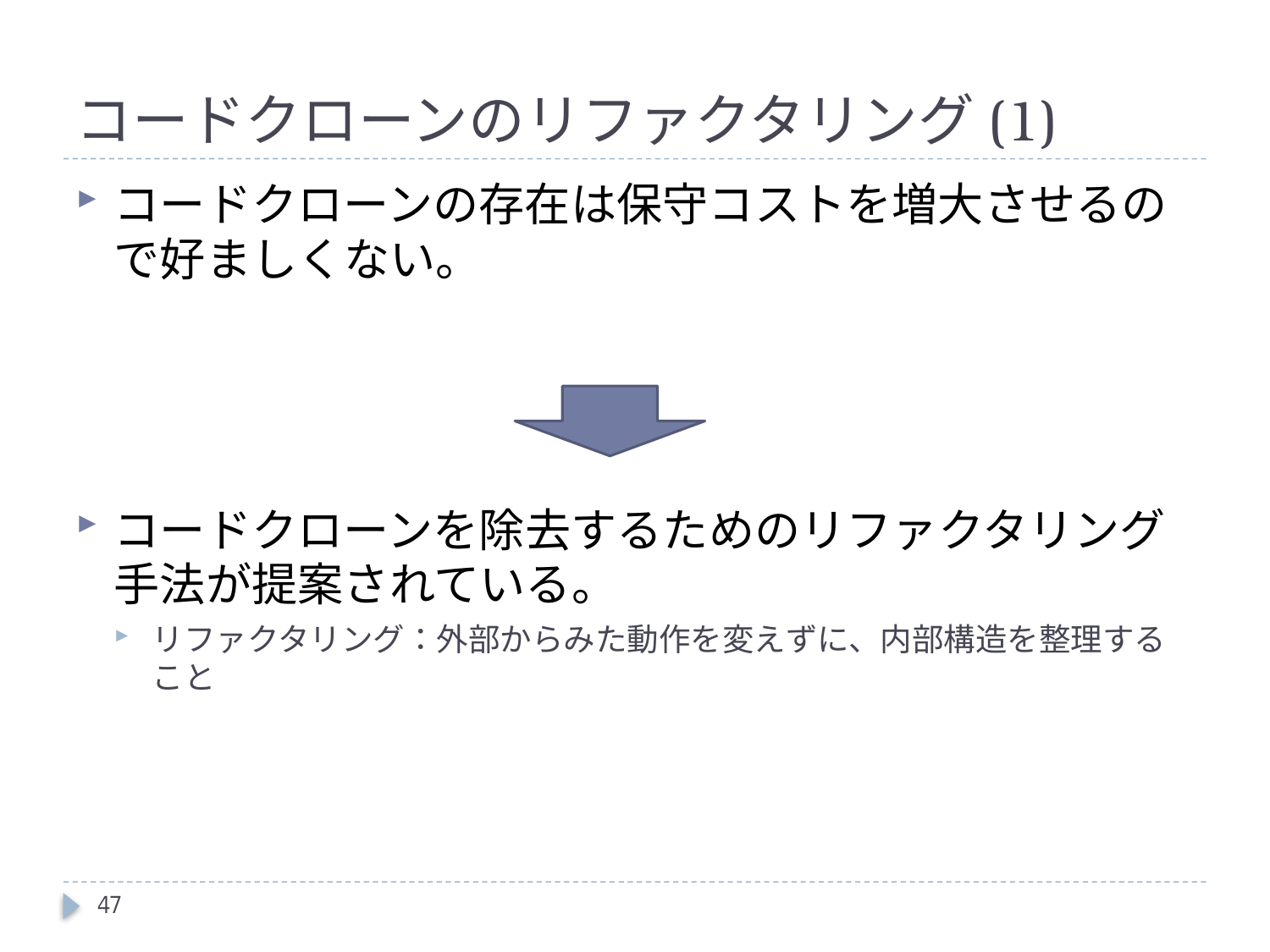

# コードクローンのリファクタリング(1)
コードクローンの存在は保守コストを増大させるので好ましくない。

コードクローンを除去するためのリファクタリング手法が提案されている。
リファクタリング：外部からみた動作を変えずに、内部構造を整理すること

47